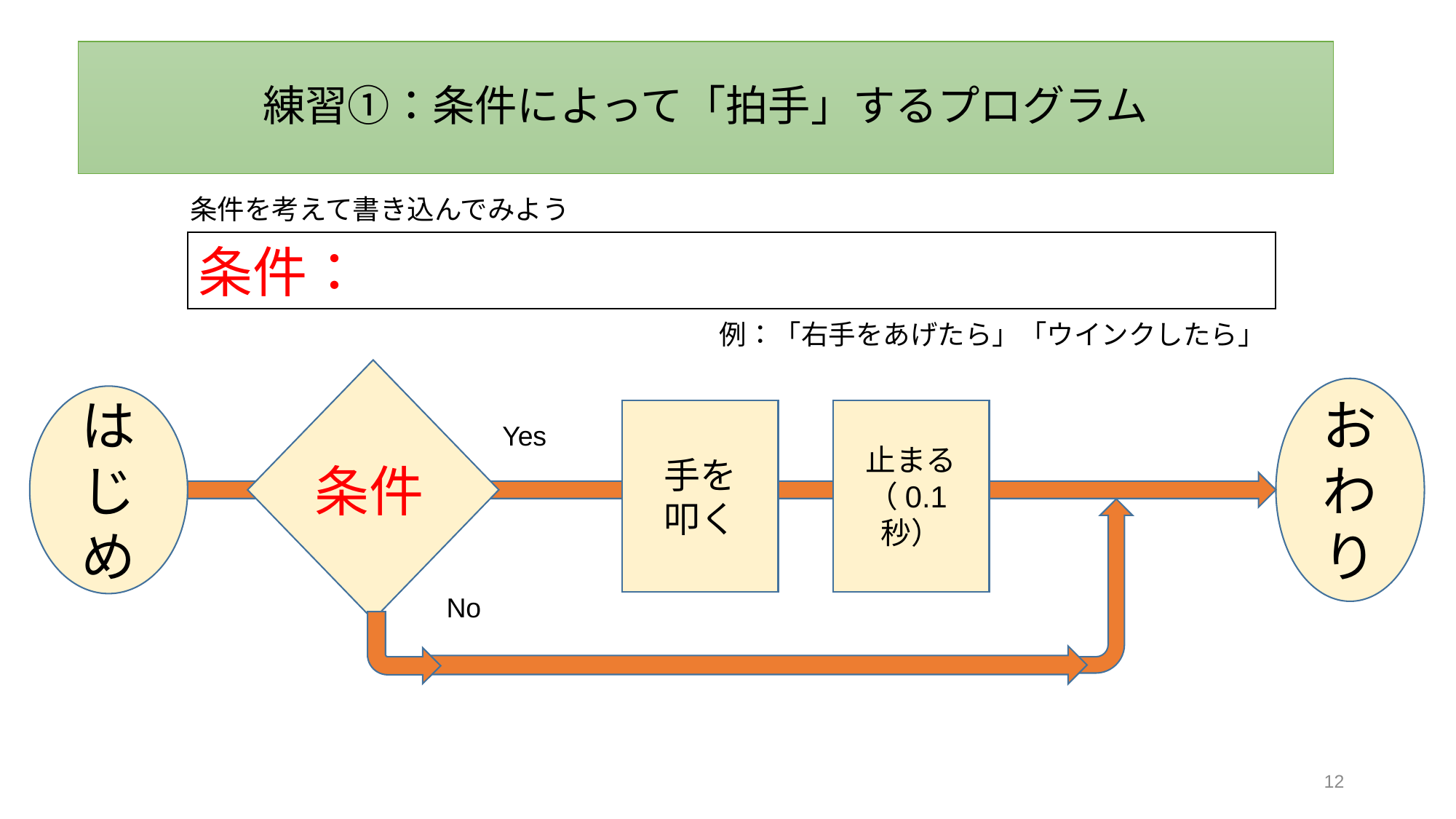

練習①：条件によって「拍手」するプログラム
条件を考えて書き込んでみよう
条件：
例：「右手をあげたら」「ウインクしたら」

おわり
はじめ
止まる
（0.1秒）
手を
叩く
Yes
条件

No

12